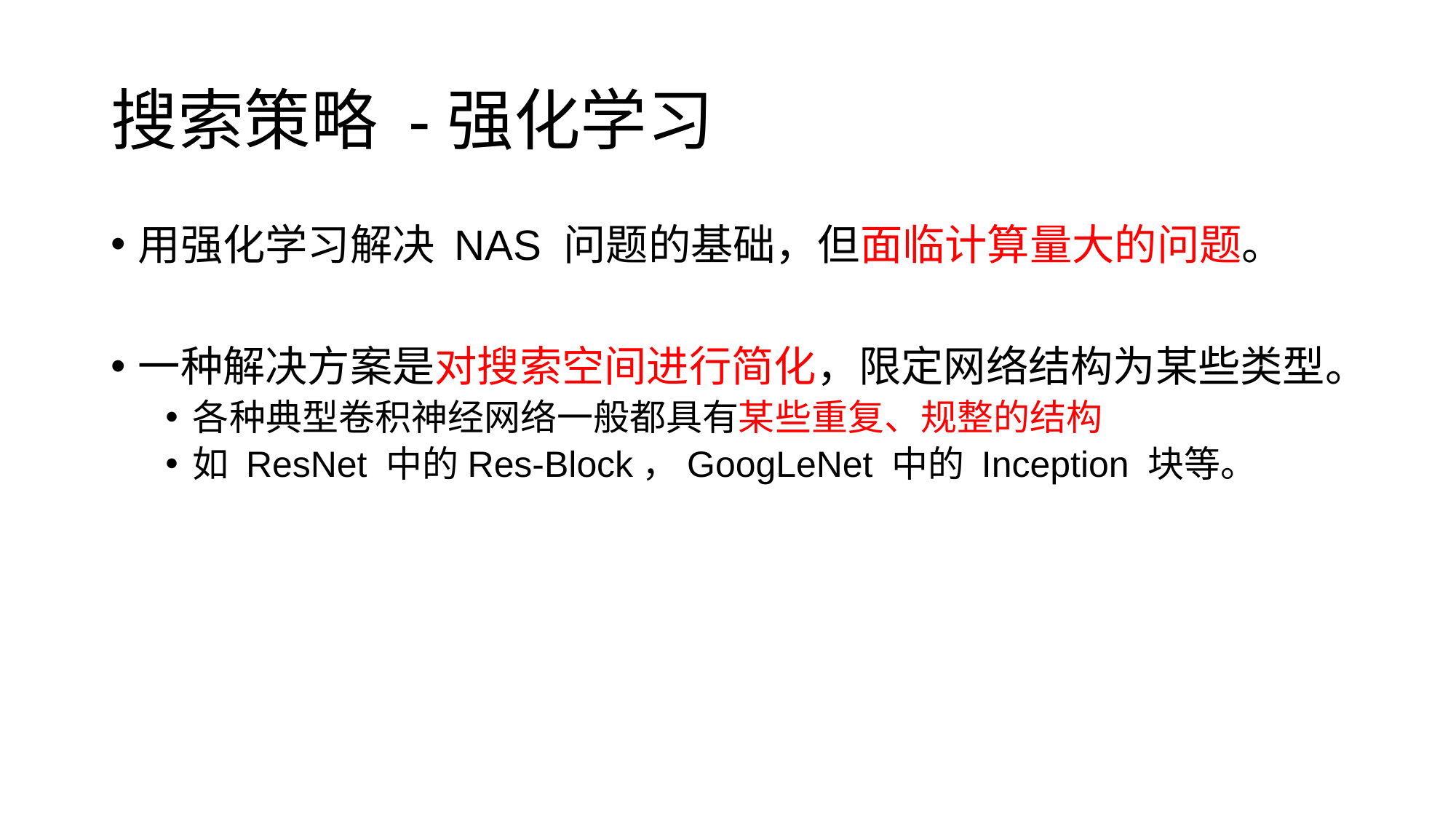

# 搜索策略 -强化学习
用强化学习解决 NAS 问题的基础，但面临计算量大的问题。

一种解决方案是对搜索空间进行简化，限定网络结构为某些类型。
各种典型卷积神经网络一般都具有某些重复、规整的结构
如 ResNet 中的Res-Block，GoogLeNet 中的 Inception 块等。